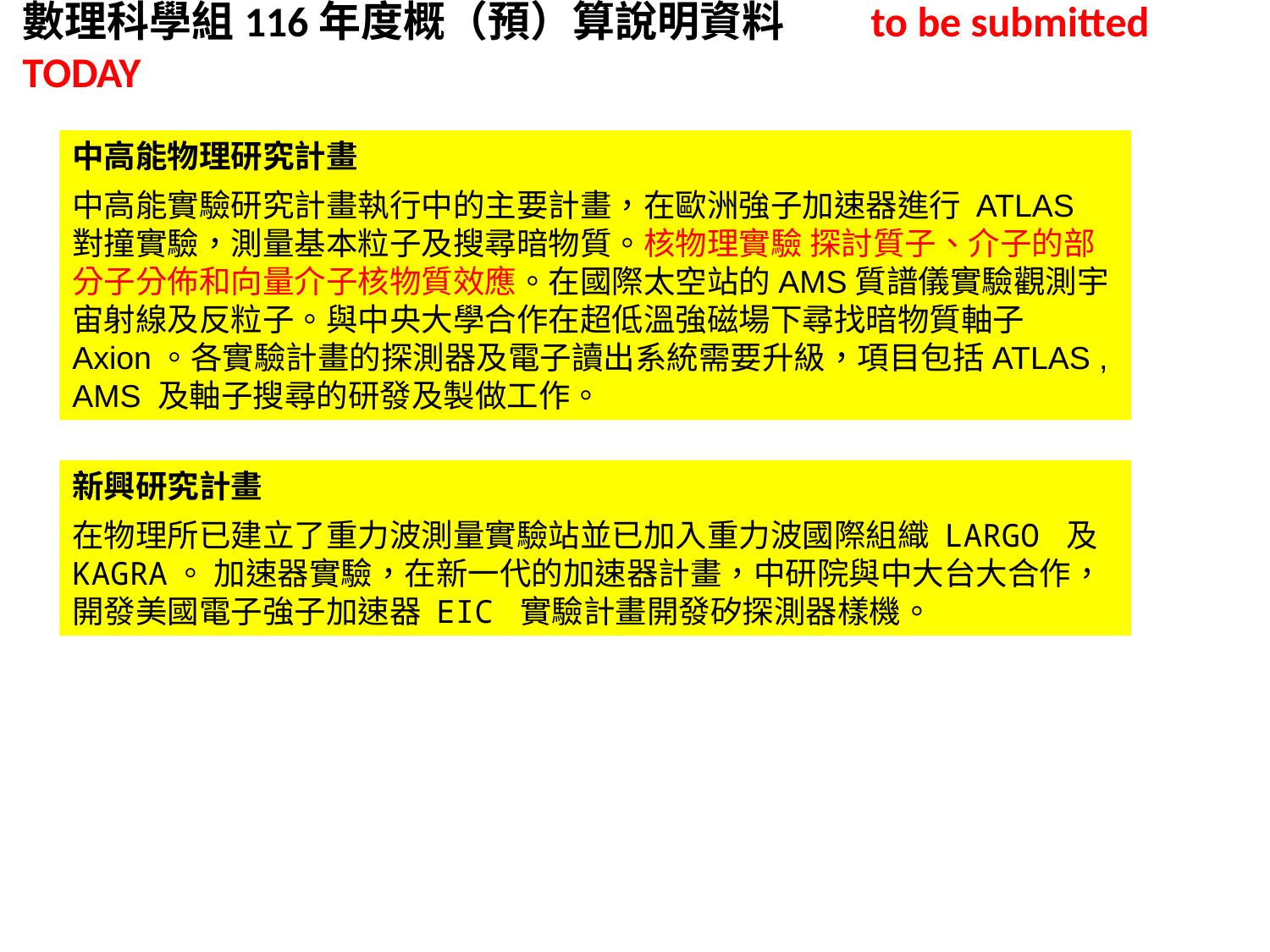

# 數理科學組116年度概（預）算說明資料        to be submitted TODAY
中高能物理研究計畫
中高能實驗研究計畫執行中的主要計畫，在歐洲強子加速器進行 ATLAS 對撞實驗，測量基本粒子及搜尋暗物質。核物理實驗 探討質子、介子的部分子分佈和向量介子核物質效應。在國際太空站的AMS質譜儀實驗觀測宇宙射線及反粒子。與中央大學合作在超低溫強磁場下尋找暗物質軸子Axion。各實驗計畫的探測器及電子讀出系統需要升級，項目包括ATLAS , AMS 及軸子搜尋的研發及製做工作。
新興研究計畫
在物理所已建立了重力波測量實驗站並已加入重力波國際組織 LARGO 及 KAGRA。 加速器實驗，在新一代的加速器計畫，中研院與中大台大合作，開發美國電子強子加速器 EIC 實驗計畫開發矽探測器樣機。